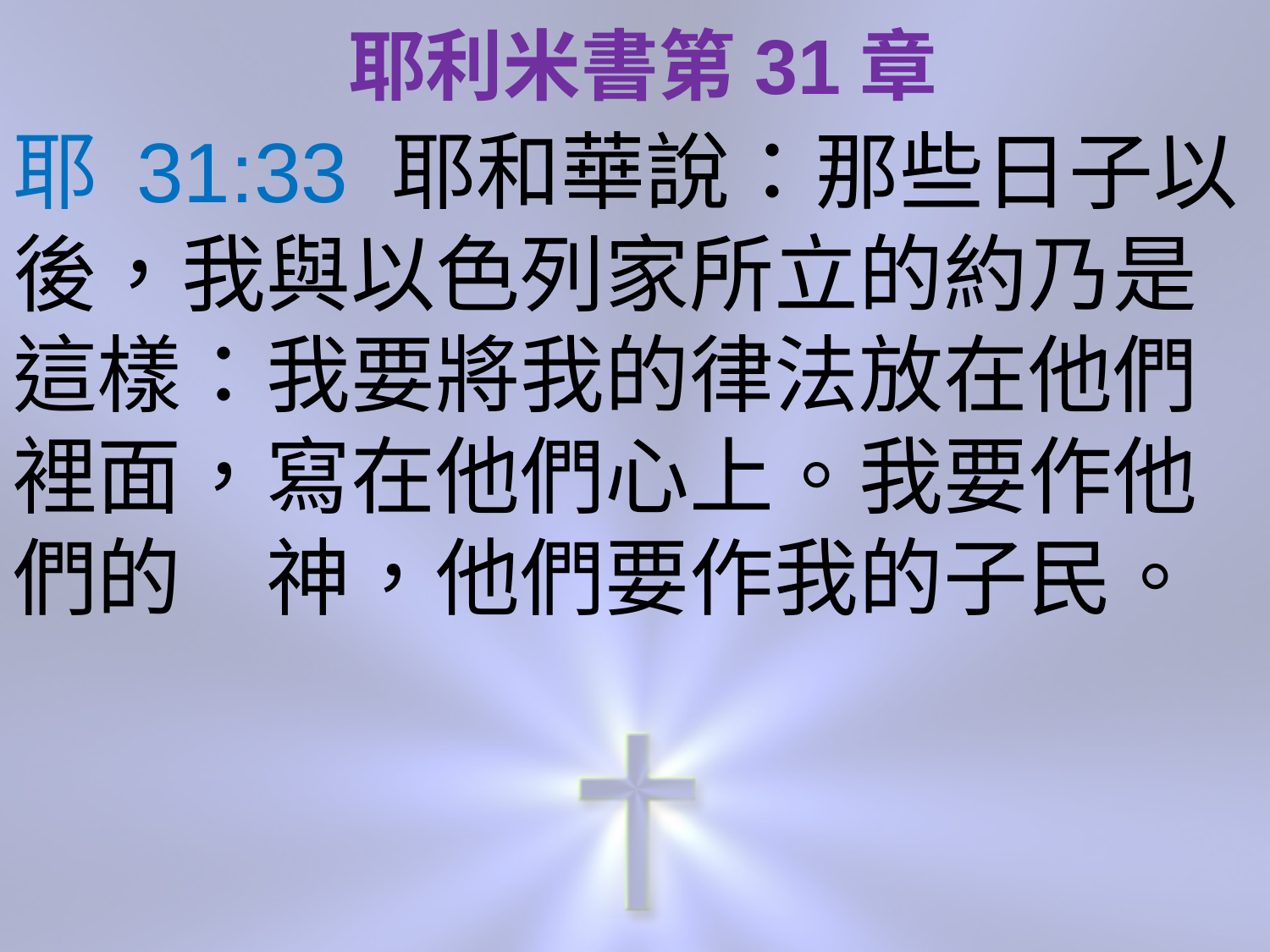

耶利米書第31章
耶 31:33 耶和華說：那些日子以後，我與以色列家所立的約乃是這樣：我要將我的律法放在他們裡面，寫在他們心上。我要作他們的　神，他們要作我的子民。